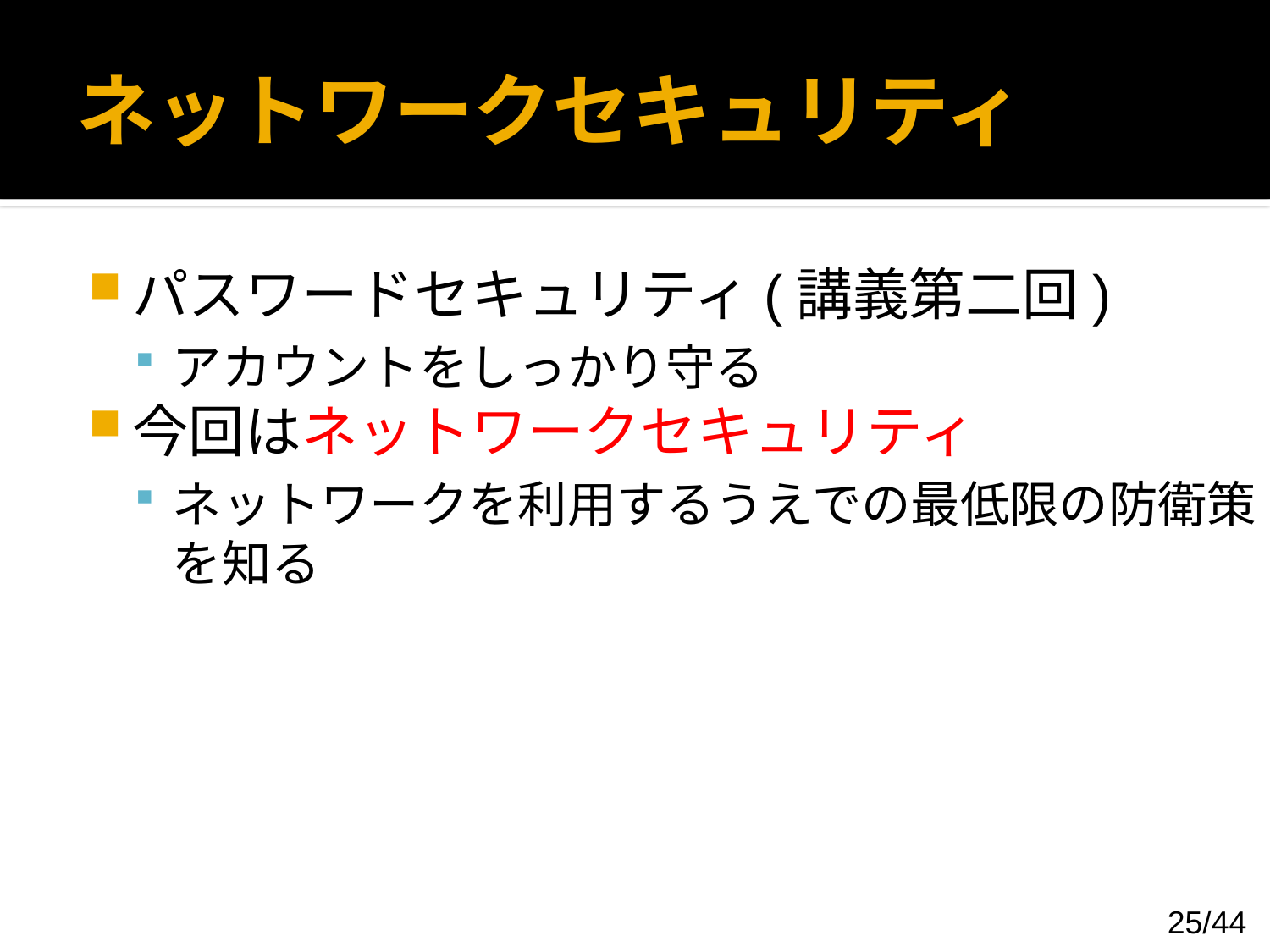

# ネットワークセキュリティ
パスワードセキュリティ(講義第二回)
アカウントをしっかり守る
今回はネットワークセキュリティ
ネットワークを利用するうえでの最低限の防衛策を知る